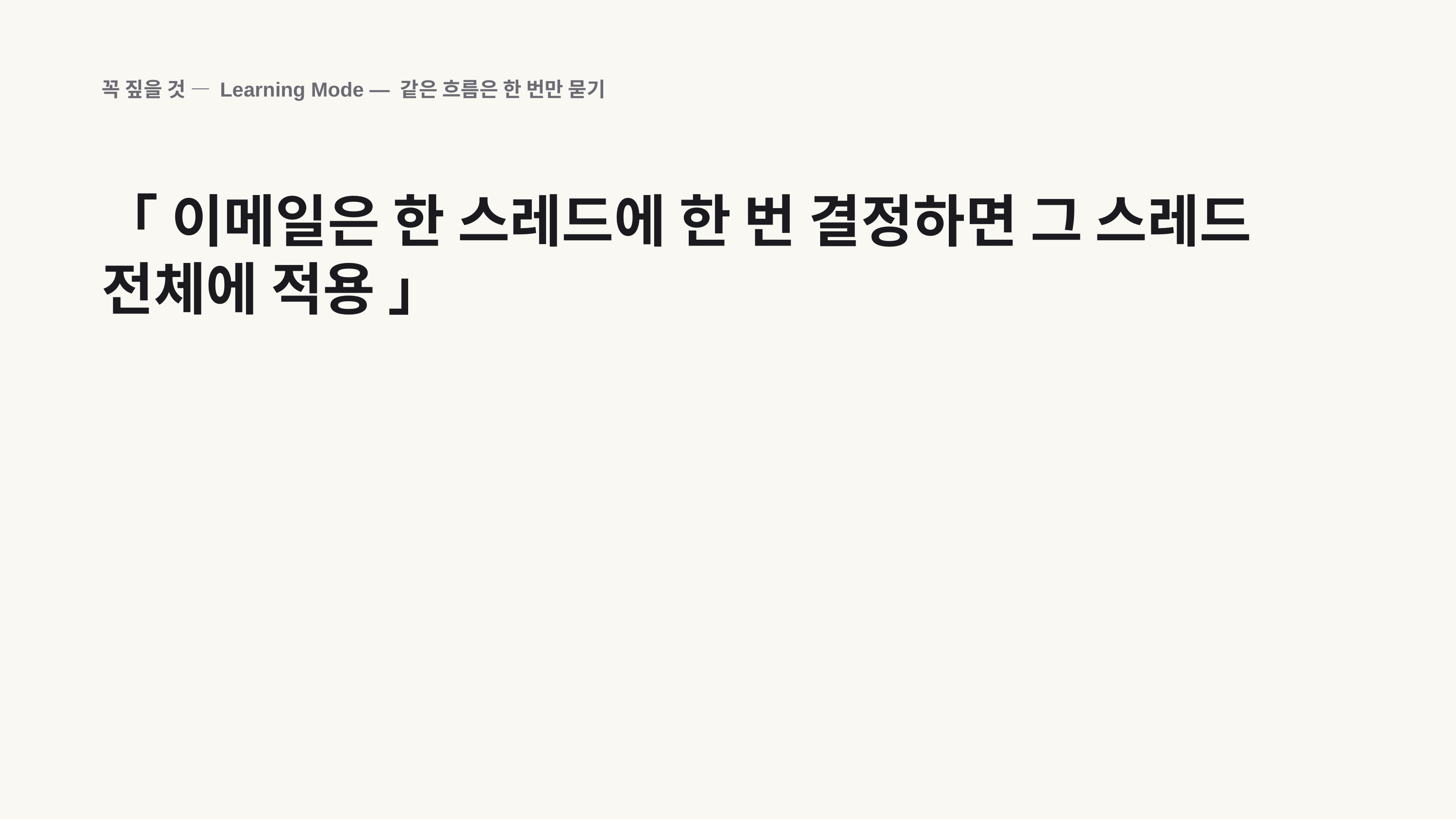

꼭 짚을 것 — Learning Mode — 같은 흐름은 한 번만 묻기
「 이메일은 한 스레드에 한 번 결정하면 그 스레드 전체에 적용 」